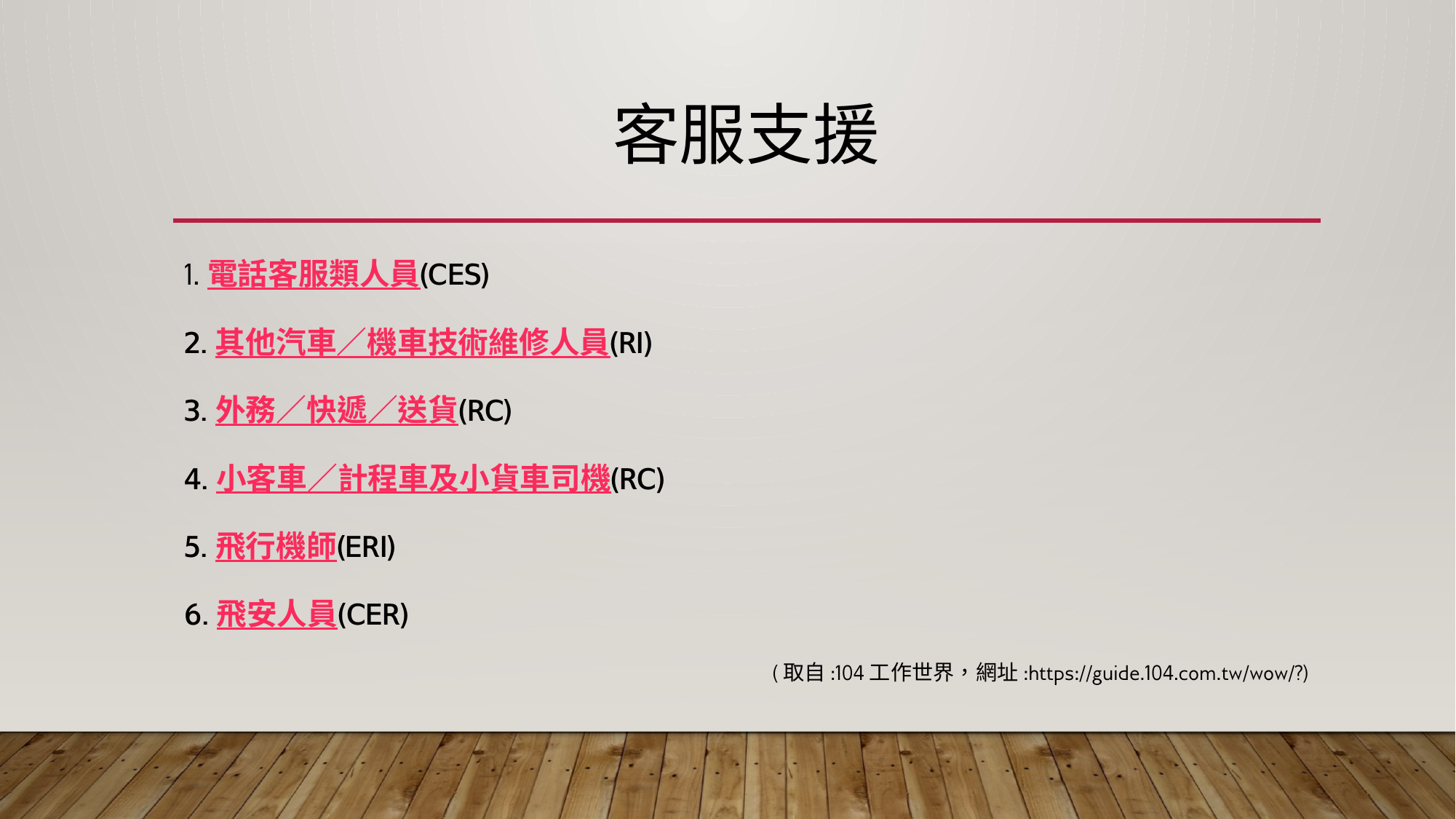

# 客服支援
1.電話客服類人員(CES)
2.其他汽車∕機車技術維修人員(RI)
3.外務∕快遞∕送貨(RC)
4.小客車∕計程車及小貨車司機(RC)
5.飛行機師(ERI)
6.飛安人員(CER)
(取自:104工作世界，網址:https://guide.104.com.tw/wow/?)